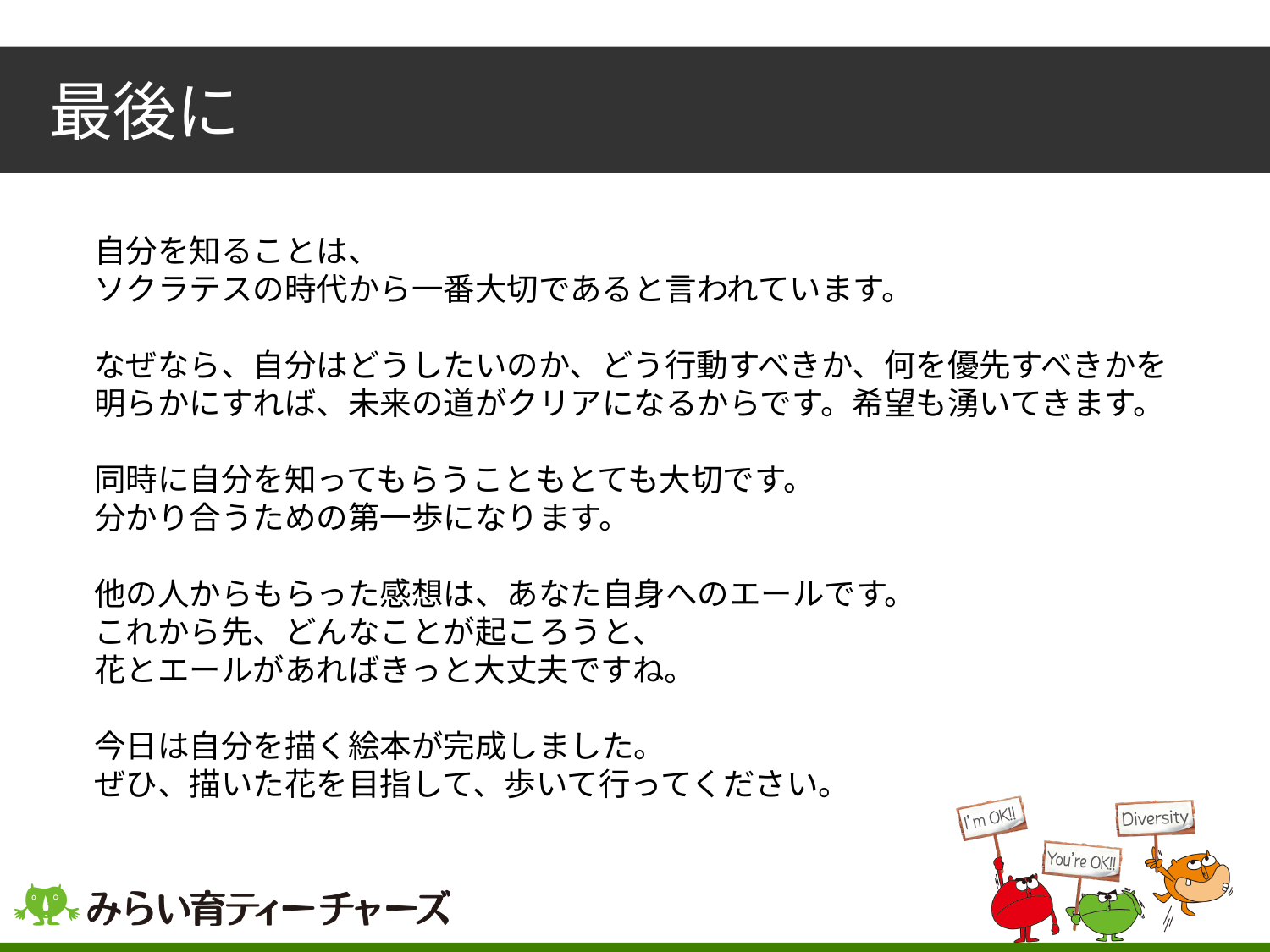

最後に
自分を知ることは、
ソクラテスの時代から一番大切であると言われています。

なぜなら、自分はどうしたいのか、どう行動すべきか、何を優先すべきかを
明らかにすれば、未来の道がクリアになるからです。希望も湧いてきます。

同時に自分を知ってもらうこともとても大切です。
分かり合うための第一歩になります。

他の人からもらった感想は、あなた自身へのエールです。
これから先、どんなことが起ころうと、
花とエールがあればきっと大丈夫ですね。

今日は自分を描く絵本が完成しました。
ぜひ、描いた花を目指して、歩いて行ってください。